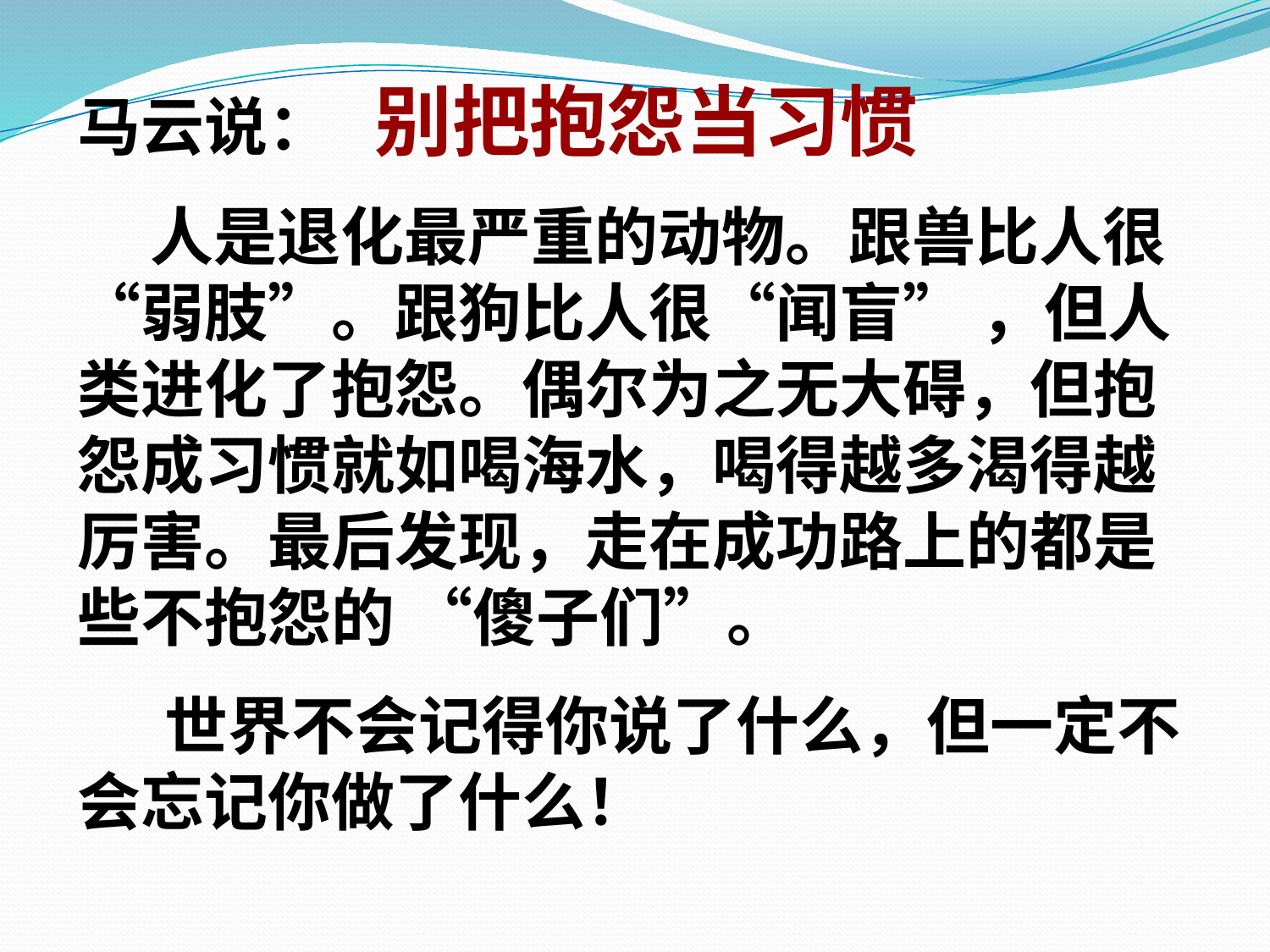

马云说：   别把抱怨当习惯
    人是退化最严重的动物。跟兽比人很“弱肢”。跟狗比人很“闻盲” ，但人类进化了抱怨。偶尔为之无大碍，但抱怨成习惯就如喝海水，喝得越多渴得越厉害。最后发现，走在成功路上的都是些不抱怨的 “傻子们”。
     世界不会记得你说了什么，但一定不会忘记你做了什么！